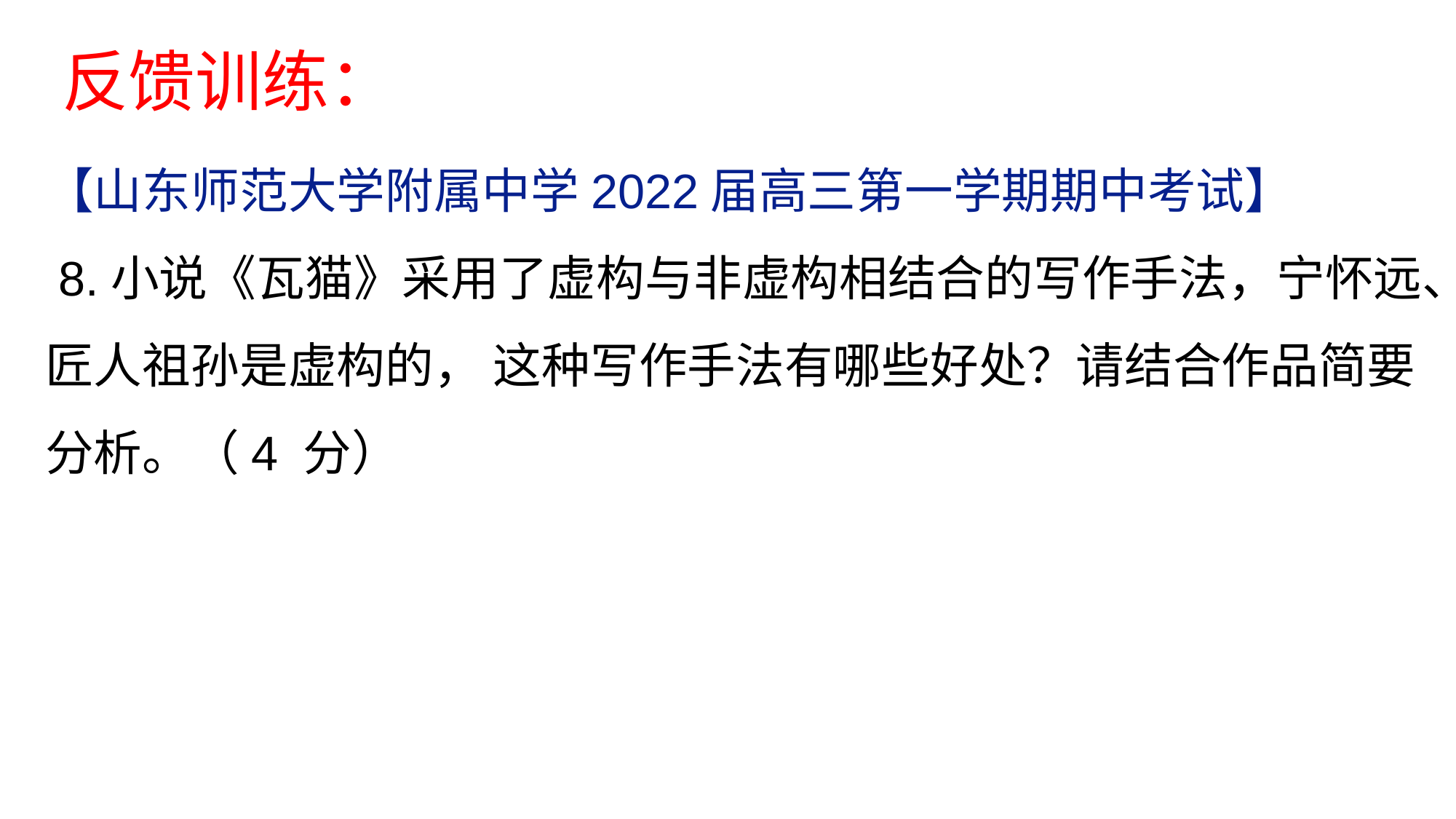

反馈训练：
【山东师范大学附属中学2022届高三第一学期期中考试】
 8.小说《瓦猫》采用了虚构与非虚构相结合的写作手法，宁怀远、匠人祖孙是虚构的， 这种写作手法有哪些好处？请结合作品简要分析。（4 分）